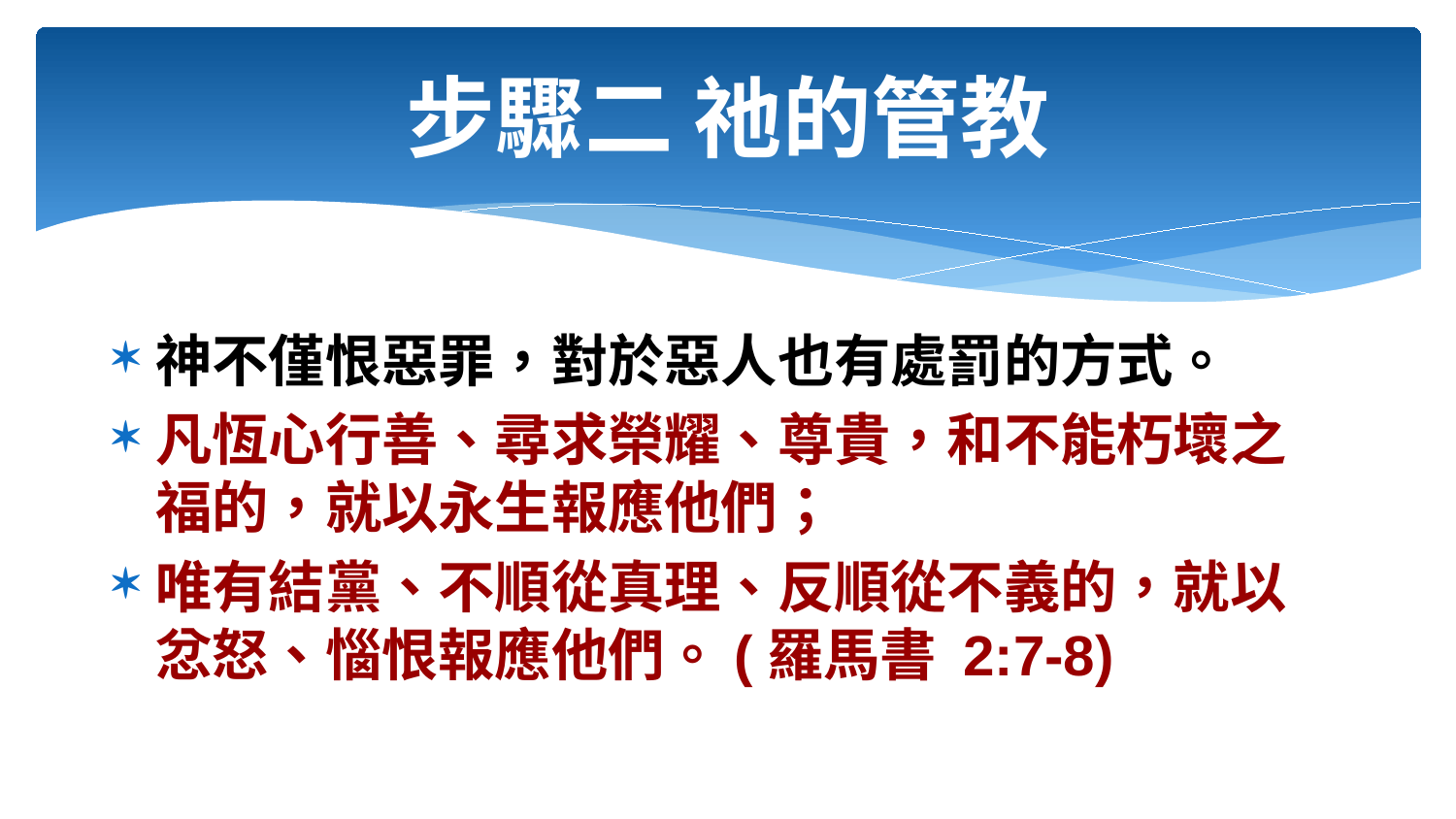

# 步驟二 祂的管教
神不僅恨惡罪，對於惡人也有處罰的方式。
凡恆心行善、尋求榮耀、尊貴，和不能朽壞之福的，就以永生報應他們；
唯有結黨、不順從真理、反順從不義的，就以忿怒、惱恨報應他們。(羅馬書 2:7-8)